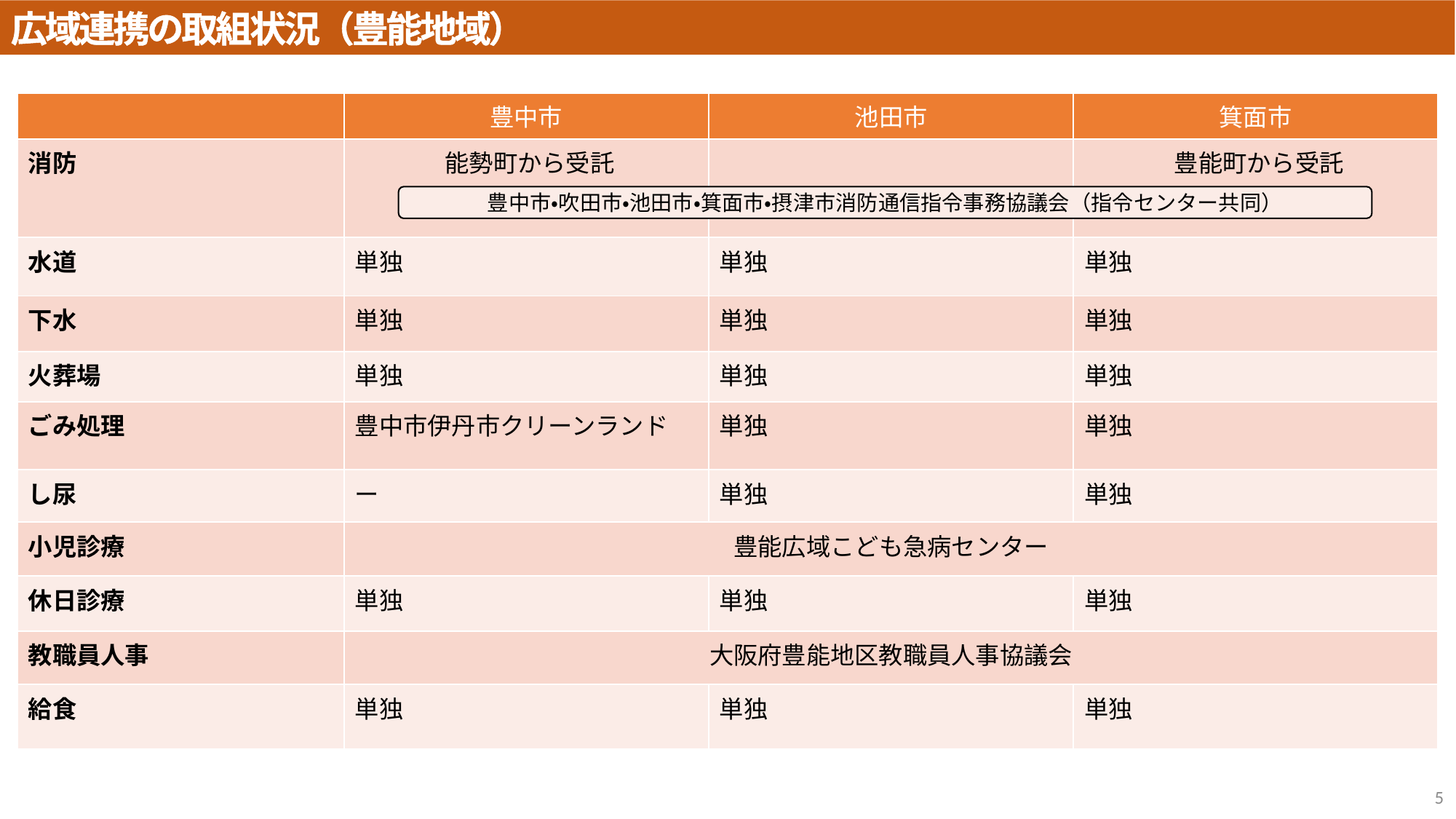

広域連携の取組状況（豊能地域）
|  | 豊中市 | 池田市 | 箕面市 |
| --- | --- | --- | --- |
| 消防 | 能勢町から受託 |  | 豊能町から受託 |
| 水道 | 単独 | 単独 | 単独 |
| 下水 | 単独 | 単独 | 単独 |
| 火葬場 | 単独 | 単独 | 単独 |
| ごみ処理 | 豊中市伊丹市クリーンランド | 単独 | 単独 |
| し尿 | ー | 単独 | 単独 |
| 小児診療 | 豊能広域こども急病センター |  |  |
| 休日診療 | 単独 | 単独 | 単独 |
| 教職員人事 | 大阪府豊能地区教職員人事協議会 |  |  |
| 給食 | 単独 | 単独 | 単独 |
豊中市・吹田市・池田市・箕面市・摂津市消防通信指令事務協議会（指令センター共同）
5